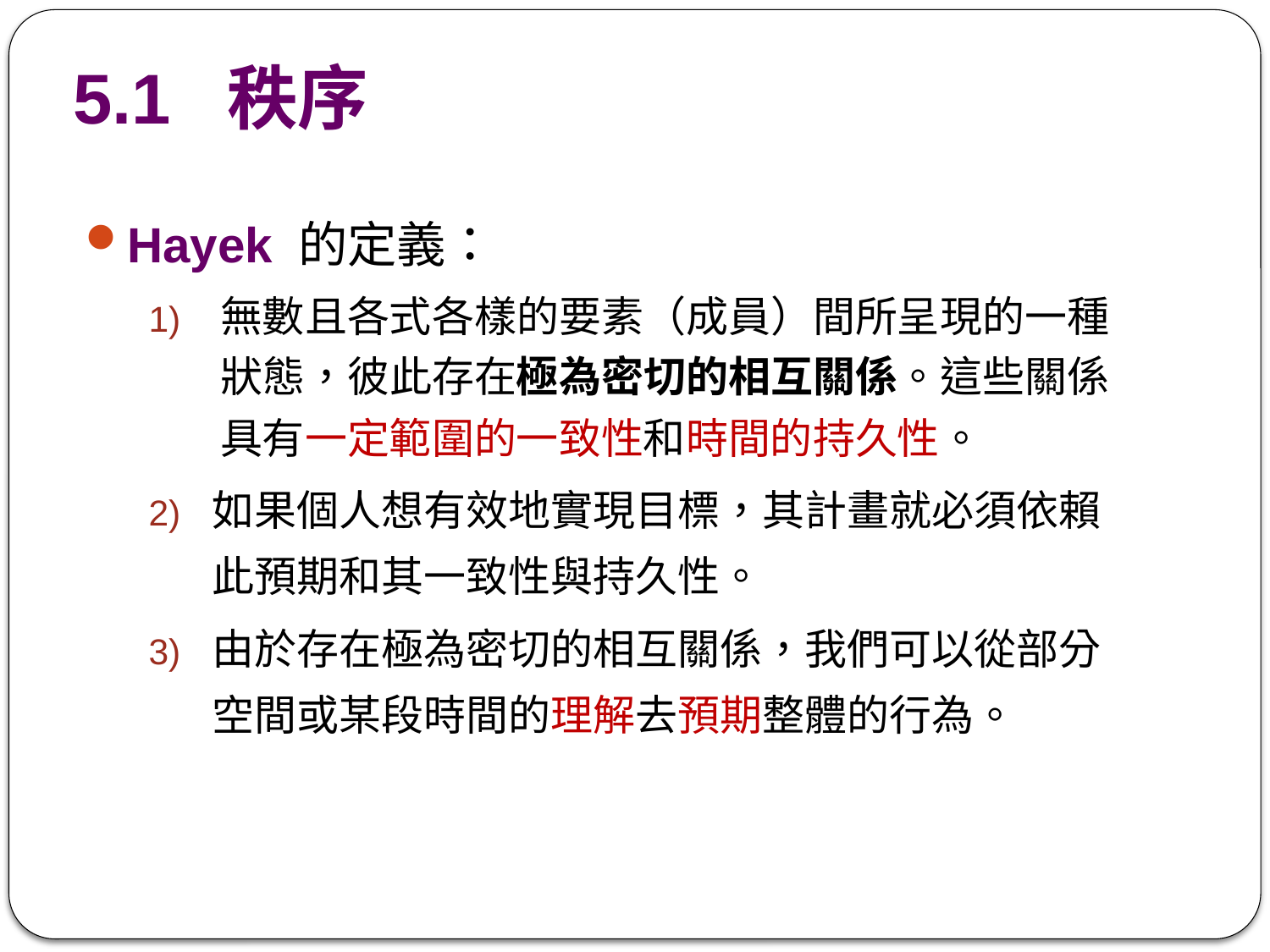

# 5.1  秩序
Hayek 的定義：
無數且各式各樣的要素（成員）間所呈現的一種狀態，彼此存在極為密切的相互關係。這些關係具有一定範圍的一致性和時間的持久性。
如果個人想有效地實現目標，其計畫就必須依賴此預期和其一致性與持久性。
由於存在極為密切的相互關係，我們可以從部分空間或某段時間的理解去預期整體的行為。

44